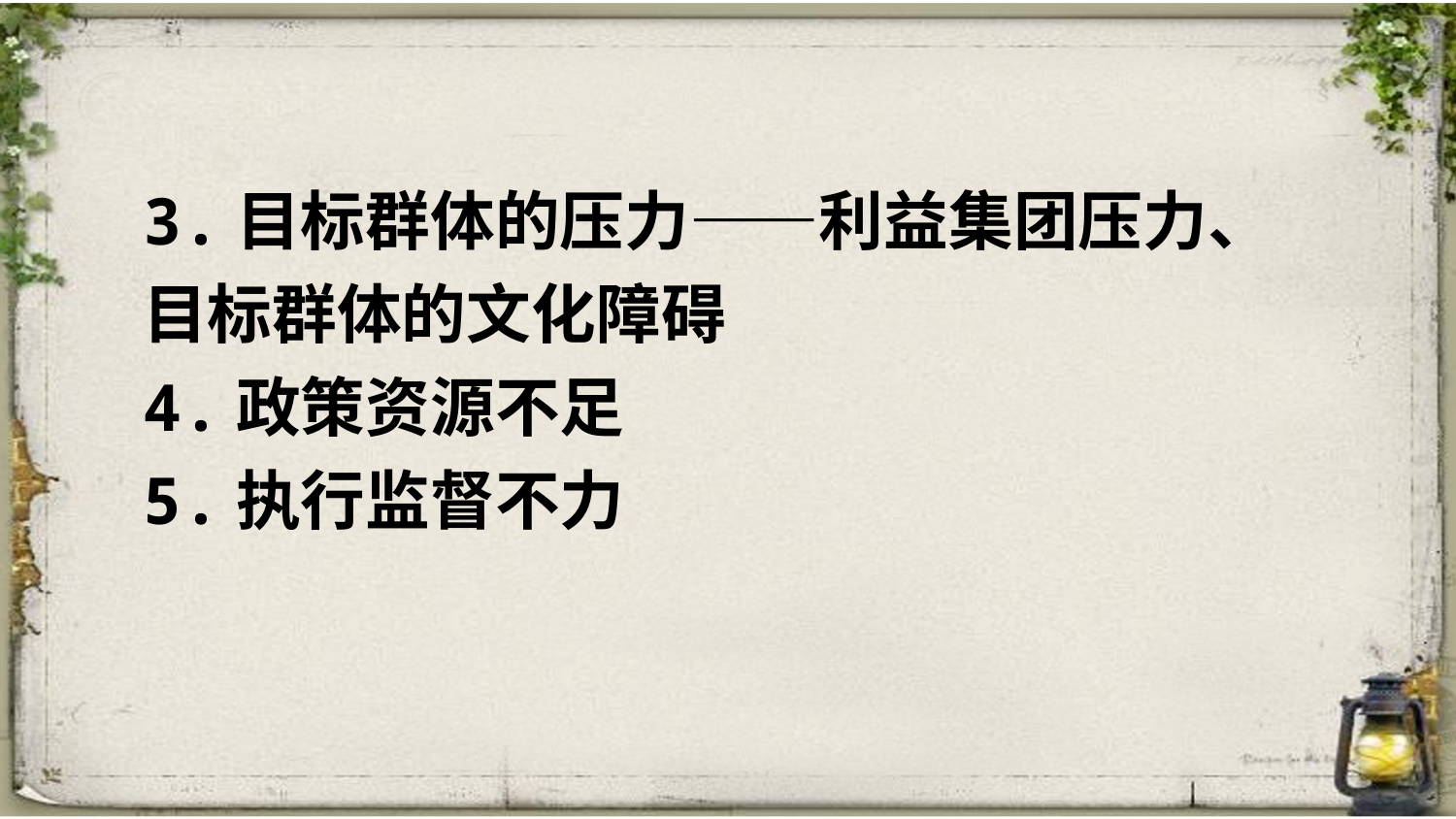

3.目标群体的压力——利益集团压力、目标群体的文化障碍
4.政策资源不足
5.执行监督不力